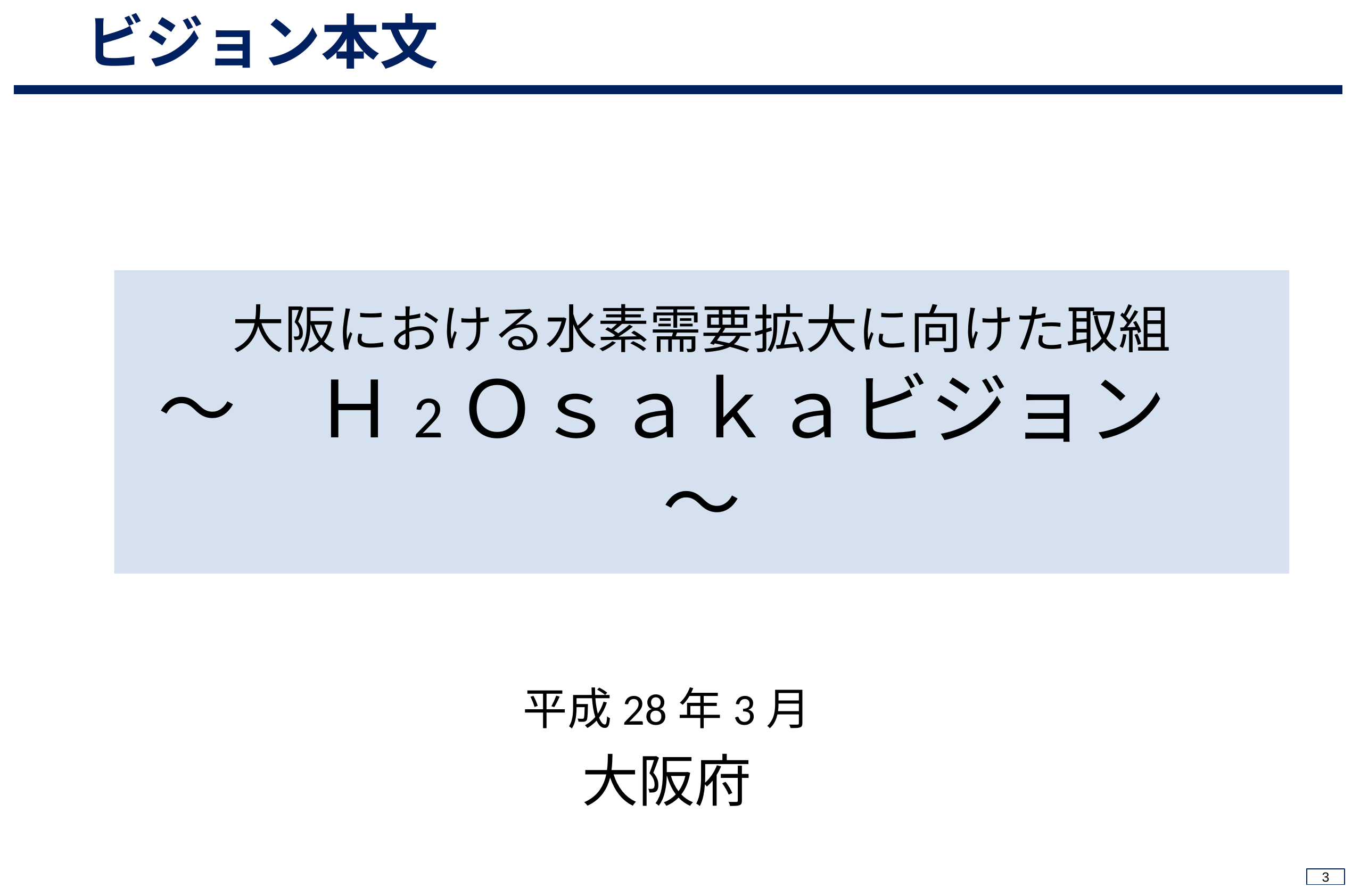

ビジョン本文
# 大阪における水素需要拡大に向けた取組 ～　Ｈ2Ｏｓａｋａビジョン　～
平成28年3月
大阪府
3